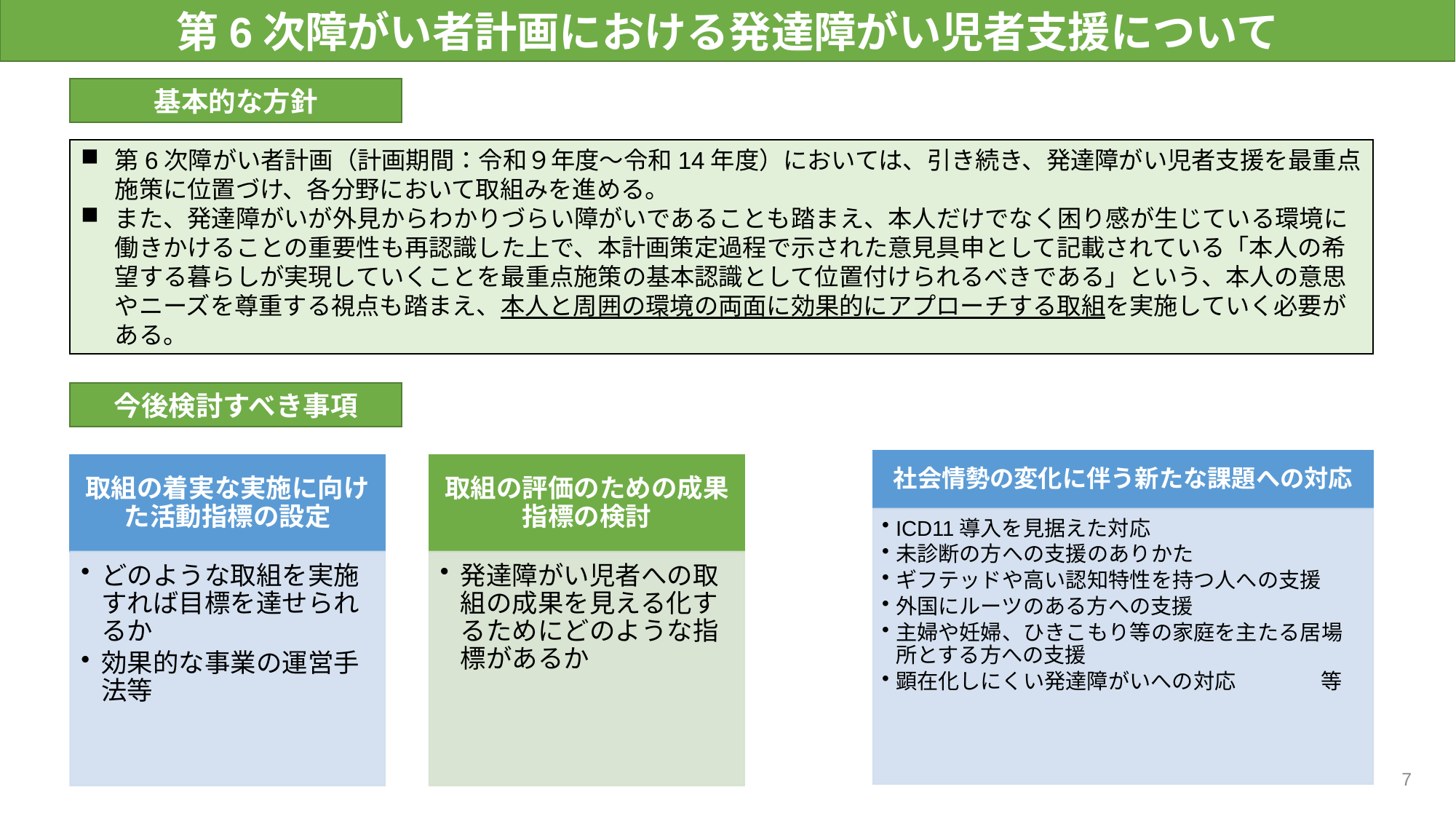

第6次障がい者計画における発達障がい児者支援について
基本的な方針
第6次障がい者計画（計画期間：令和９年度～令和14年度）においては、引き続き、発達障がい児者支援を最重点施策に位置づけ、各分野において取組みを進める。
また、発達障がいが外見からわかりづらい障がいであることも踏まえ、本人だけでなく困り感が生じている環境に働きかけることの重要性も再認識した上で、本計画策定過程で示された意見具申として記載されている「本人の希望する暮らしが実現していくことを最重点施策の基本認識として位置付けられるべきである」という、本人の意思やニーズを尊重する視点も踏まえ、本人と周囲の環境の両面に効果的にアプローチする取組を実施していく必要がある。
今後検討すべき事項
社会情勢の変化に伴う新たな課題への対応
ICD11導入を見据えた対応
未診断の方への支援のありかた
ギフテッドや高い認知特性を持つ人への支援
外国にルーツのある方への支援
主婦や妊婦、ひきこもり等の家庭を主たる居場所とする方への支援
顕在化しにくい発達障がいへの対応　　　　等
取組の着実な実施に向けた活動指標の設定
どのような取組を実施すれば目標を達せられるか
効果的な事業の運営手法等
取組の評価のための成果指標の検討
発達障がい児者への取組の成果を見える化するためにどのような指標があるか
7